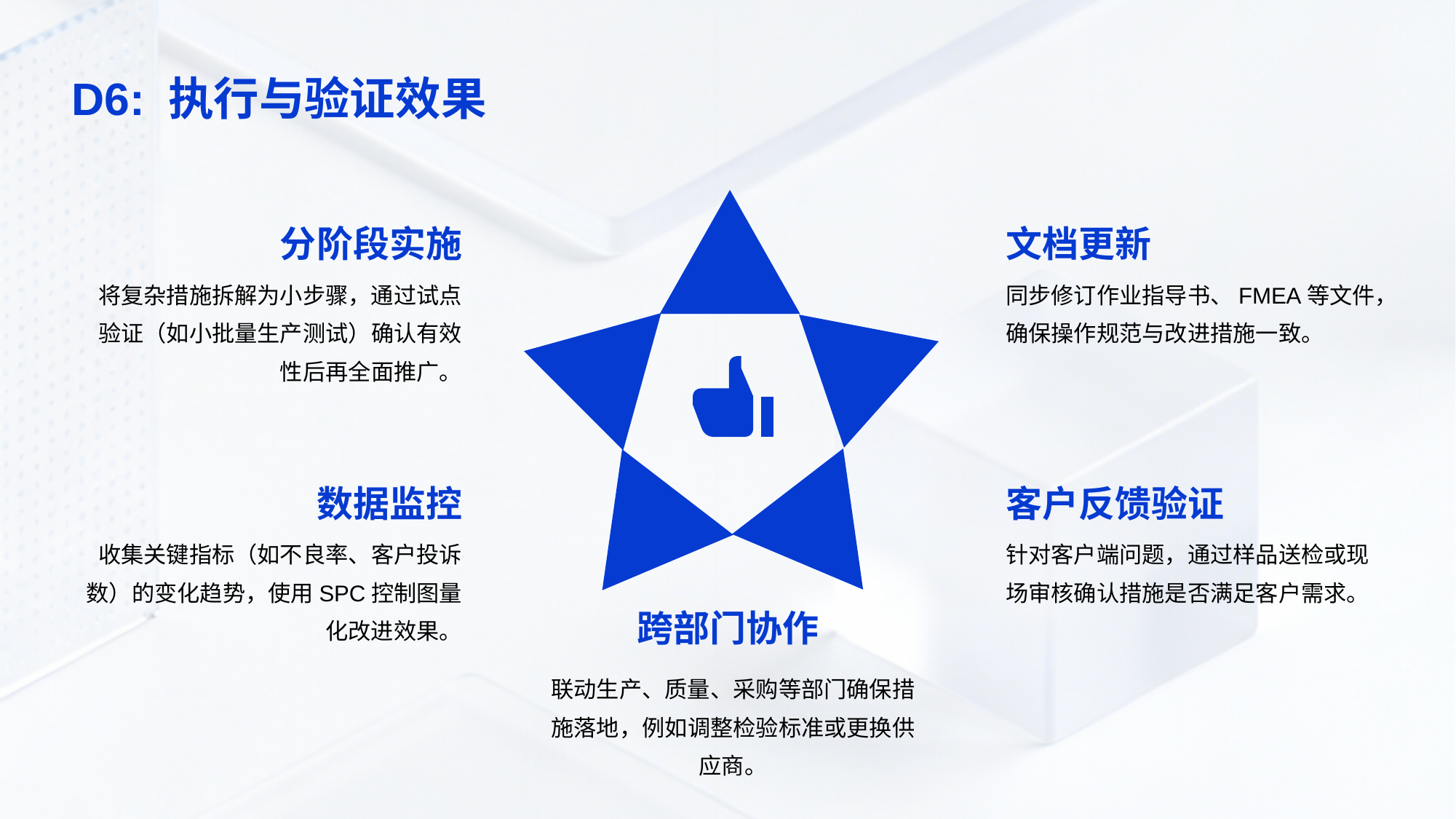

D6: 执行与验证效果

分阶段实施
文档更新
将复杂措施拆解为小步骤，通过试点验证（如小批量生产测试）确认有效性后再全面推广。
同步修订作业指导书、FMEA等文件，确保操作规范与改进措施一致。

数据监控
客户反馈验证

收集关键指标（如不良率、客户投诉数）的变化趋势，使用SPC控制图量化改进效果。
针对客户端问题，通过样品送检或现场审核确认措施是否满足客户需求。
跨部门协作
联动生产、质量、采购等部门确保措施落地，例如调整检验标准或更换供应商。